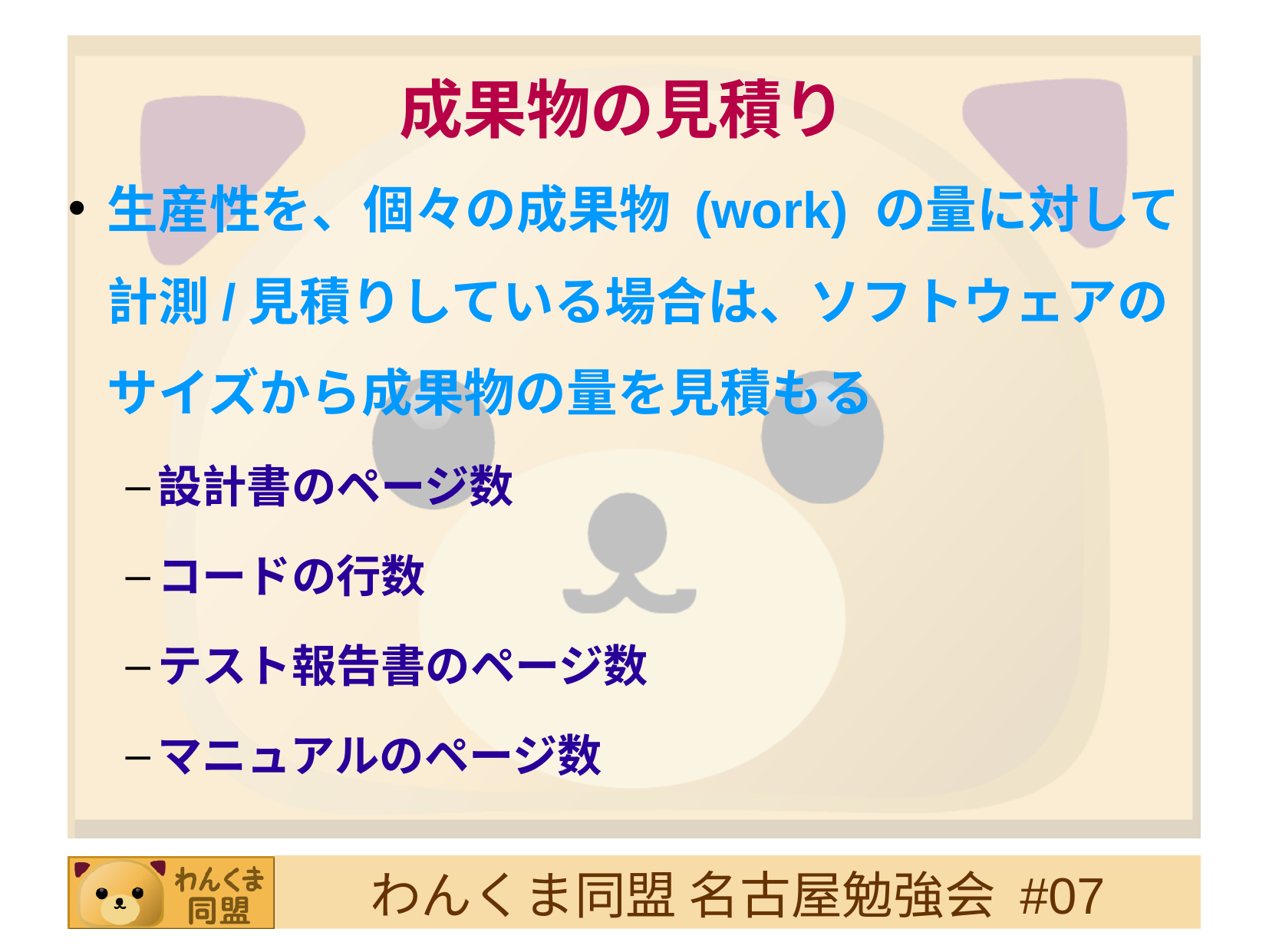

# 成果物の見積り
生産性を、個々の成果物 (work) の量に対して計測/見積りしている場合は、ソフトウェアのサイズから成果物の量を見積もる
設計書のページ数
コードの行数
テスト報告書のページ数
マニュアルのページ数